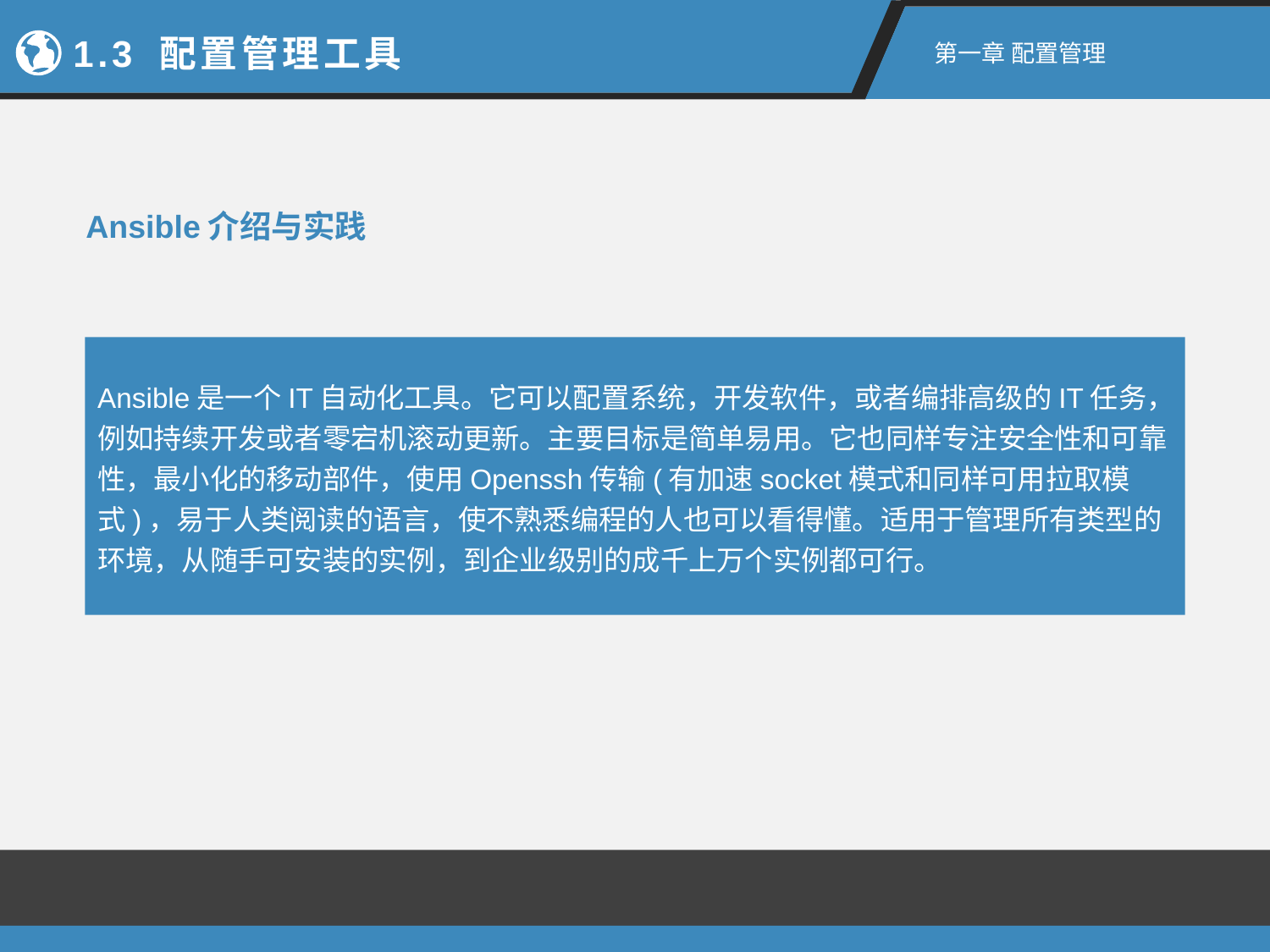

1.3 配置管理工具

第一章 配置管理
Ansible介绍与实践
Ansible是一个IT自动化工具。它可以配置系统，开发软件，或者编排高级的IT任务，例如持续开发或者零宕机滚动更新。主要目标是简单易用。它也同样专注安全性和可靠性，最小化的移动部件，使用Openssh传输(有加速socket模式和同样可用拉取模式)，易于人类阅读的语言，使不熟悉编程的人也可以看得懂。适用于管理所有类型的环境，从随手可安装的实例，到企业级别的成千上万个实例都可行。